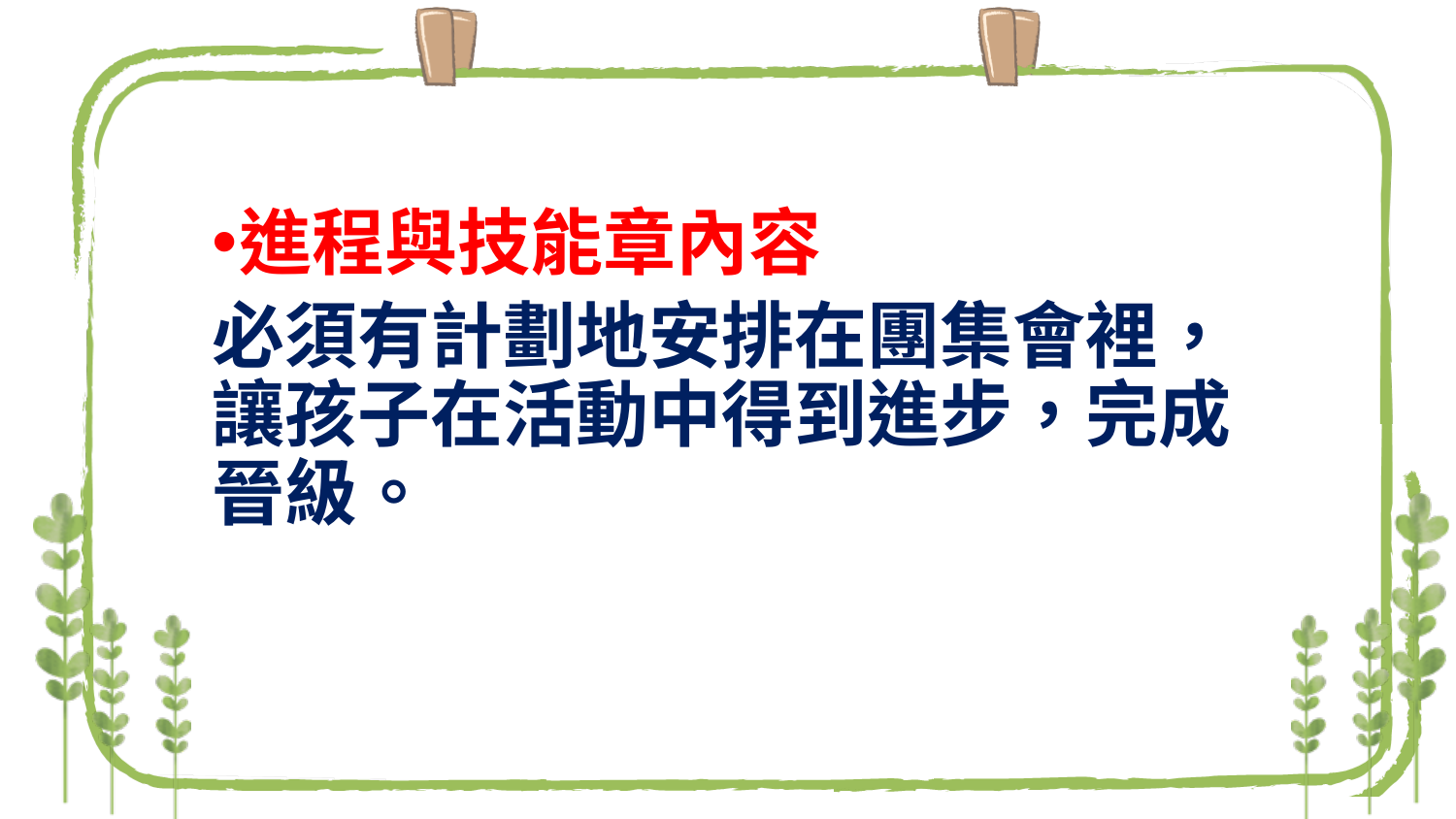

進程與技能章內容
必須有計劃地安排在團集會裡，讓孩子在活動中得到進步，完成晉級。